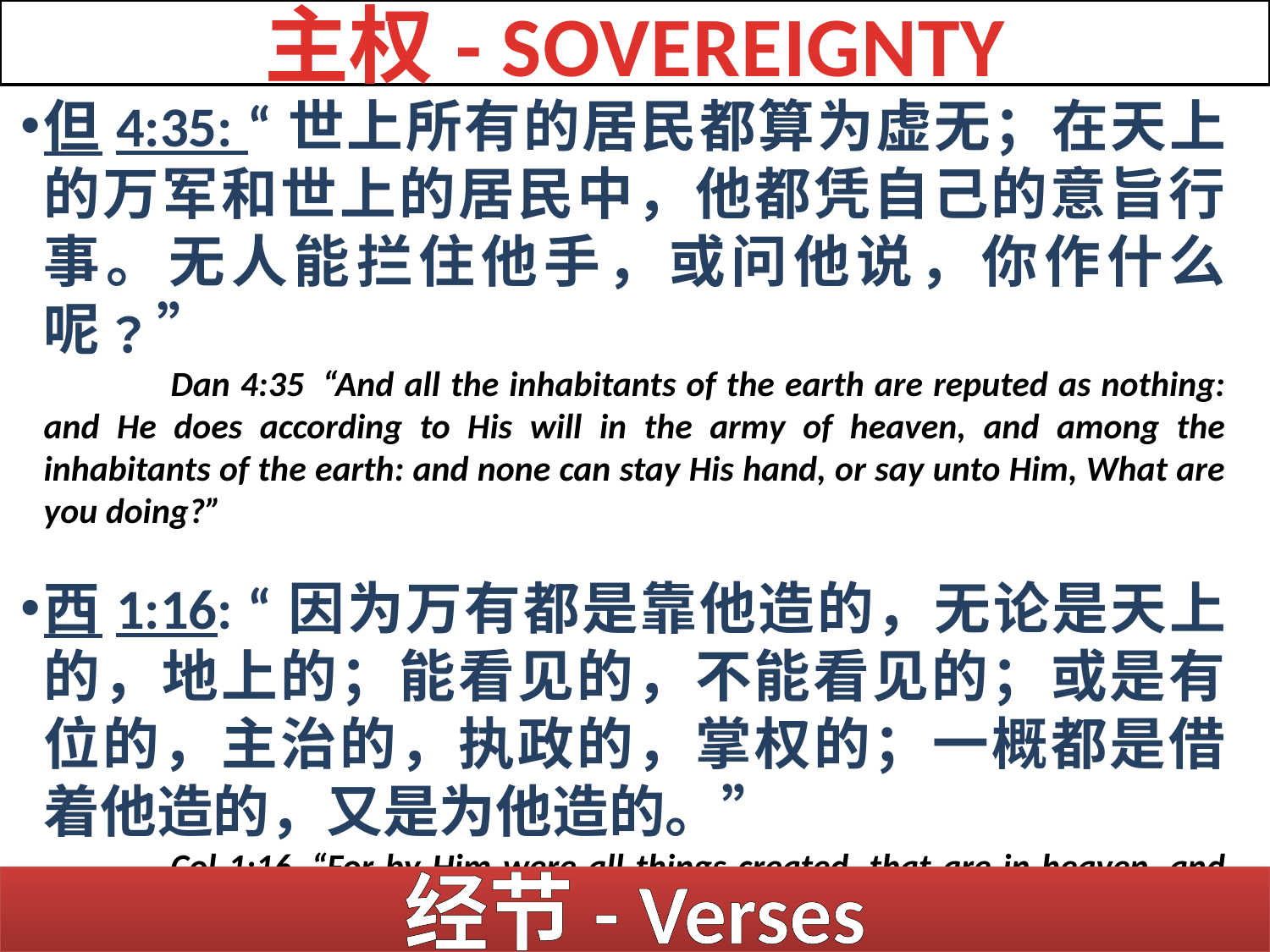

主权- SOVEREIGNTY
但4:35: “世上所有的居民都算为虚无；在天上的万军和世上的居民中，他都凭自己的意旨行事。无人能拦住他手，或问他说，你作什么呢﹖”
		Dan 4:35  “And all the inhabitants of the earth are reputed as nothing: and He does according to His will in the army of heaven, and among the inhabitants of the earth: and none can stay His hand, or say unto Him, What are you doing?”

西1:16: “因为万有都是靠他造的，无论是天上的，地上的；能看见的，不能看见的；或是有位的，主治的，执政的，掌权的；一概都是借着他造的，又是为他造的。”
		Col 1:16  “For by Him were all things created, that are in heaven, and that are in earth, visible and invisible, whether they are thrones, or dominions, or principalities, or powers: all things were created BY HIM AND FOR HIM.”

经节- Verses